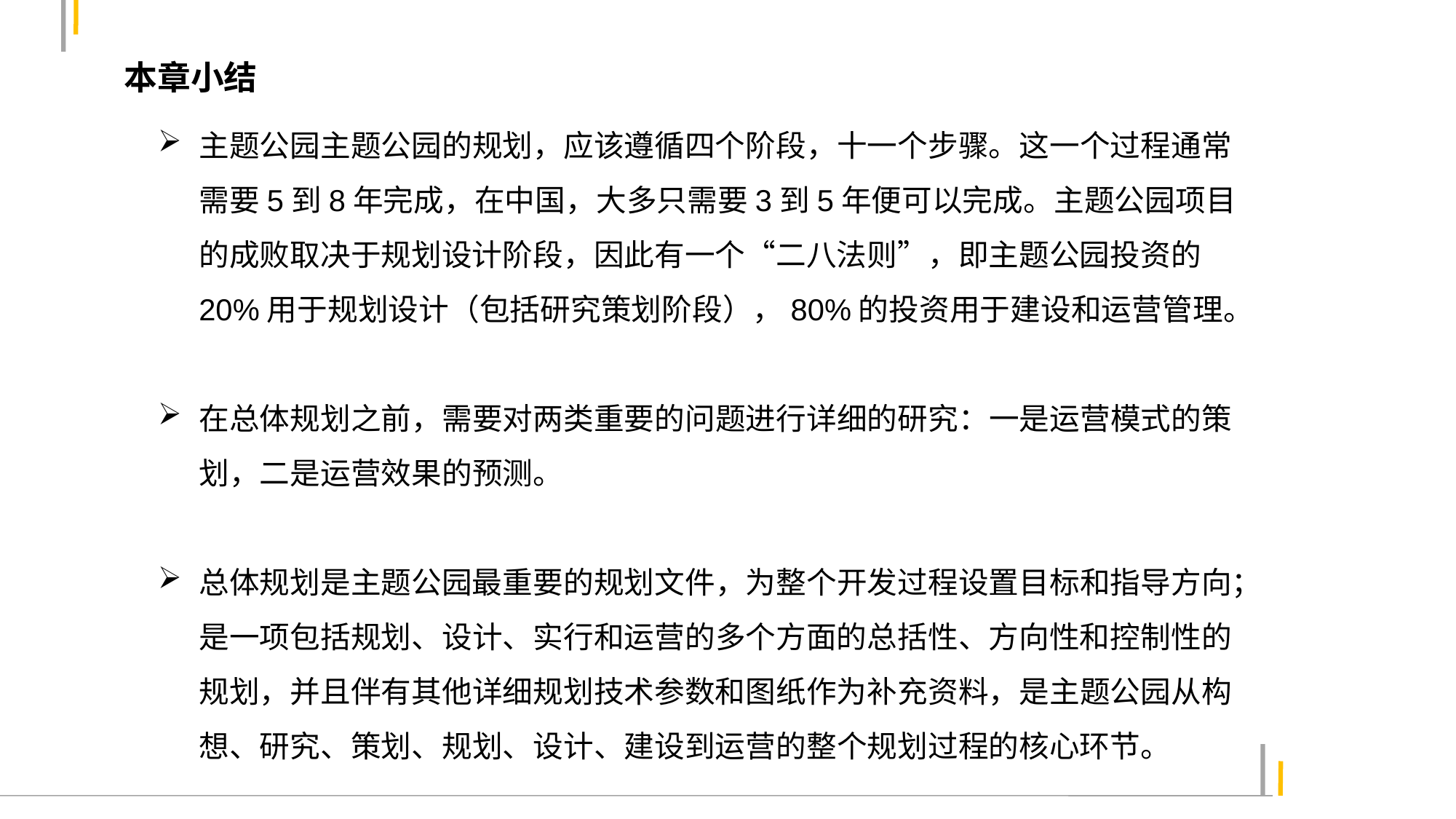

本章小结
主题公园主题公园的规划，应该遵循四个阶段，十一个步骤。这一个过程通常需要5到8年完成，在中国，大多只需要3到5年便可以完成。主题公园项目的成败取决于规划设计阶段，因此有一个“二八法则”，即主题公园投资的20%用于规划设计（包括研究策划阶段），80%的投资用于建设和运营管理。

在总体规划之前，需要对两类重要的问题进行详细的研究：一是运营模式的策划，二是运营效果的预测。

总体规划是主题公园最重要的规划文件，为整个开发过程设置目标和指导方向；是一项包括规划、设计、实行和运营的多个方面的总括性、方向性和控制性的规划，并且伴有其他详细规划技术参数和图纸作为补充资料，是主题公园从构想、研究、策划、规划、设计、建设到运营的整个规划过程的核心环节。